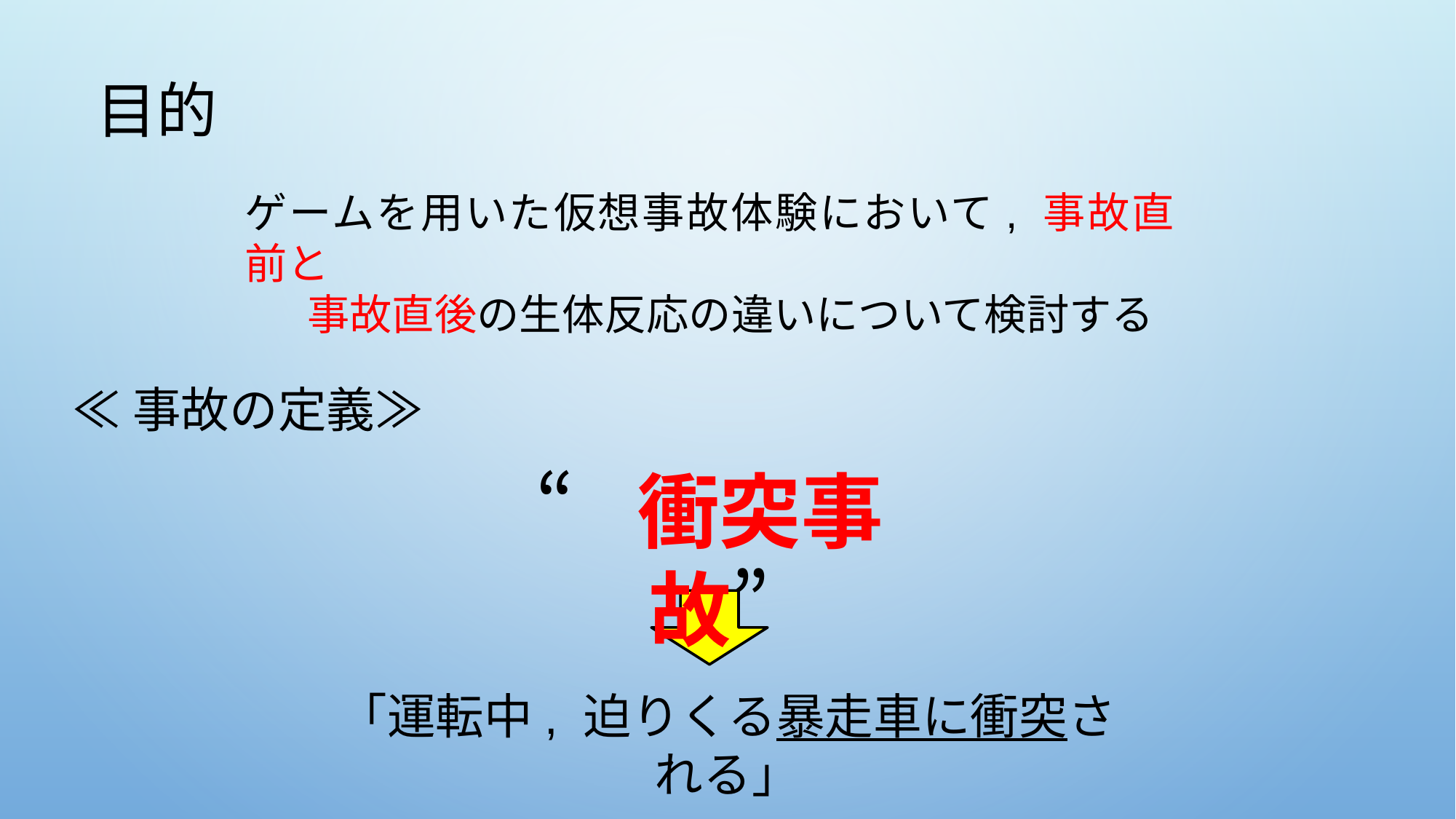

目的
ゲームを用いた仮想事故体験において, 事故直前と
　事故直後の生体反応の違いについて検討する
≪事故の定義≫
“衝突事故”

「運転中, 迫りくる暴走車に衝突される」